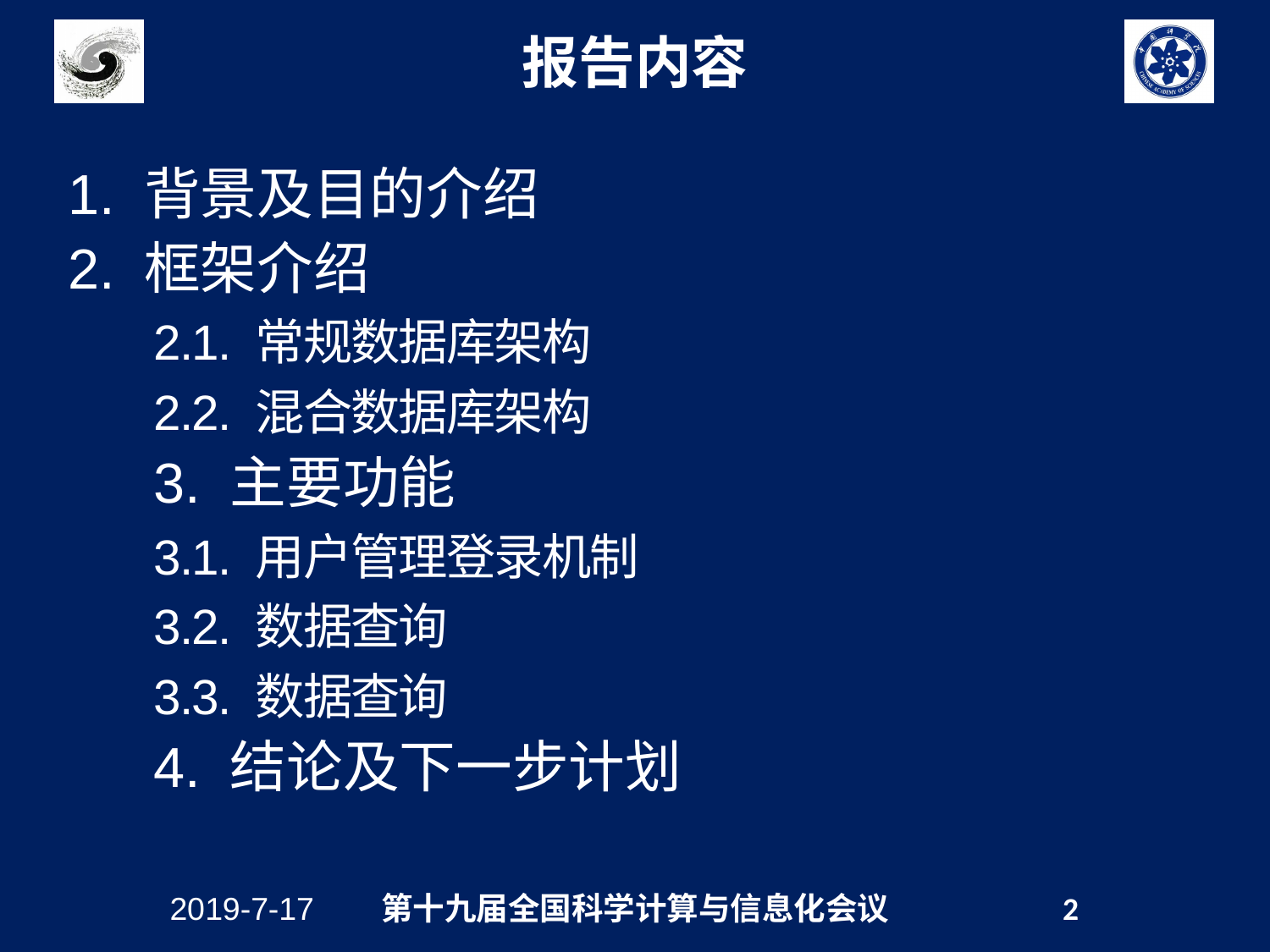

报告内容
1. 背景及目的介绍
2. 框架介绍
2.1. 常规数据库架构
2.2. 混合数据库架构
3. 主要功能
3.1. 用户管理登录机制
3.2. 数据查询
3.3. 数据查询
4. 结论及下一步计划